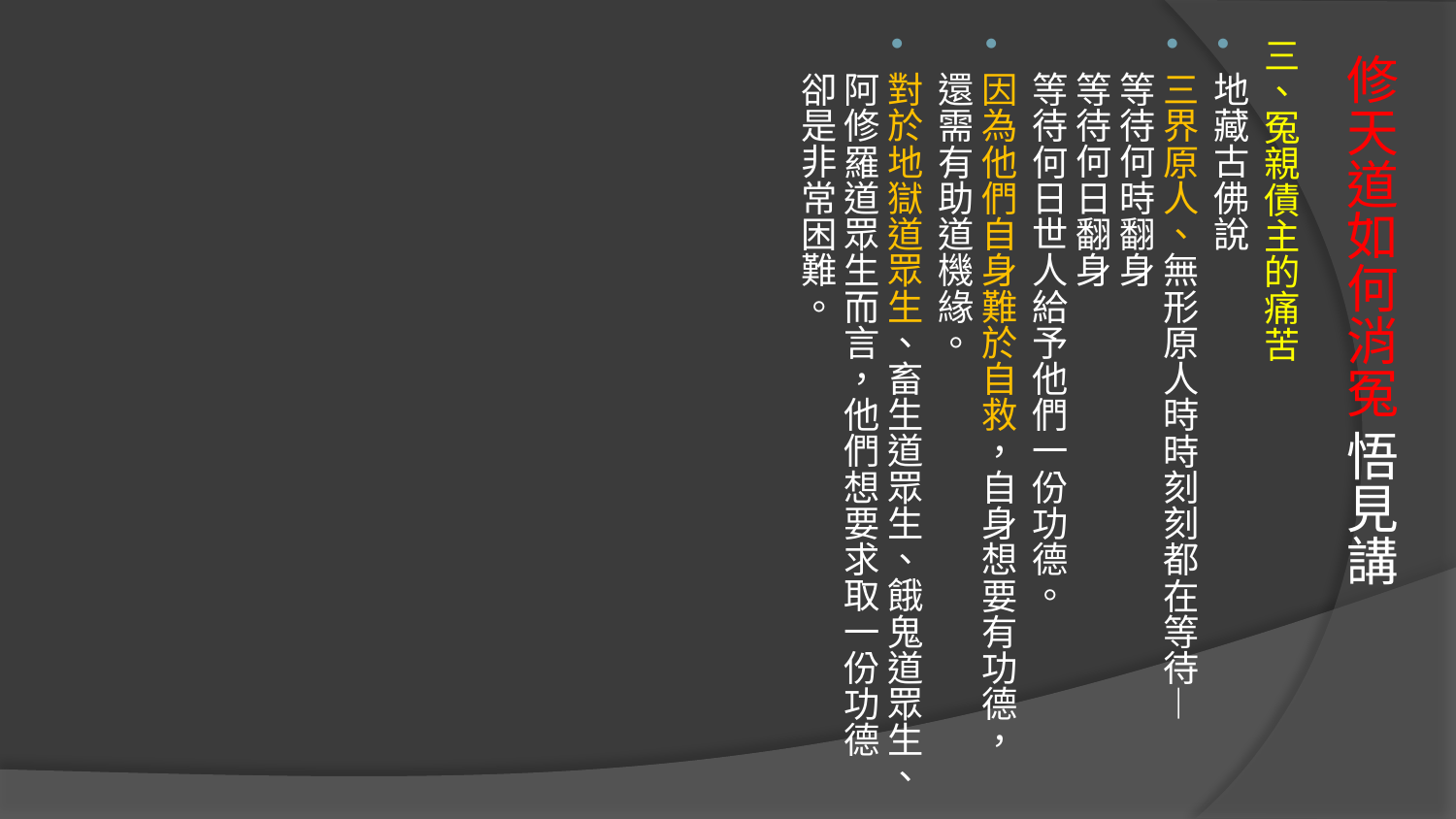

三、冤親債主的痛苦
地藏古佛說
三界原人、無形原人時時刻刻都在等待—
等待何時翻身
等待何日翻身
等待何日世人給予他們一份功德。
因為他們自身難於自救，自身想要有功德，還需有助道機緣。
對於地獄道眾生、畜生道眾生、餓鬼道眾生、阿修羅道眾生而言，他們想要求取一份功德卻是非常困難。

# 修天道如何消冤 悟見講